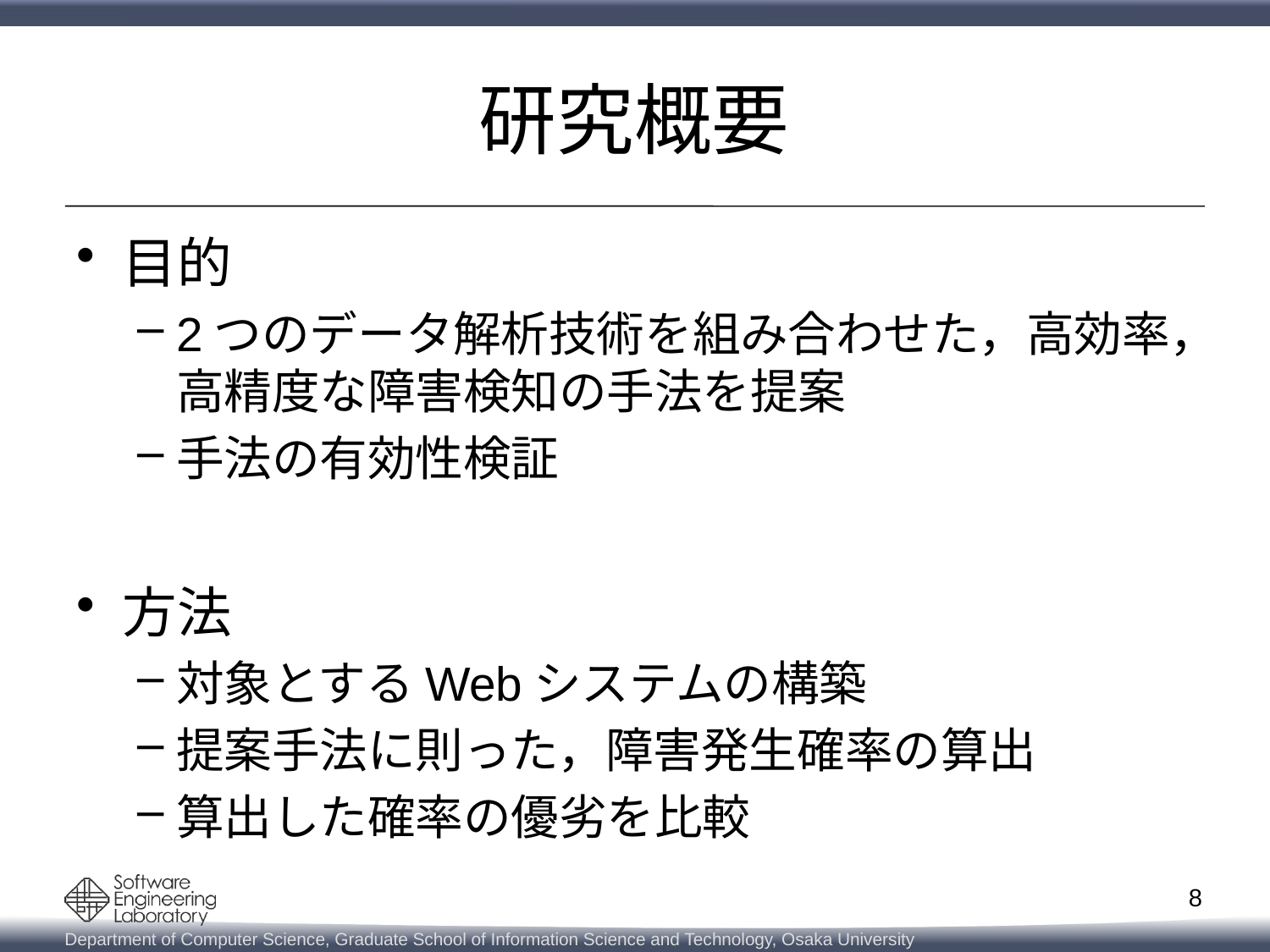

# 研究概要
目的
2つのデータ解析技術を組み合わせた，高効率，高精度な障害検知の手法を提案
手法の有効性検証

方法
対象とするWebシステムの構築
提案手法に則った，障害発生確率の算出
算出した確率の優劣を比較
8